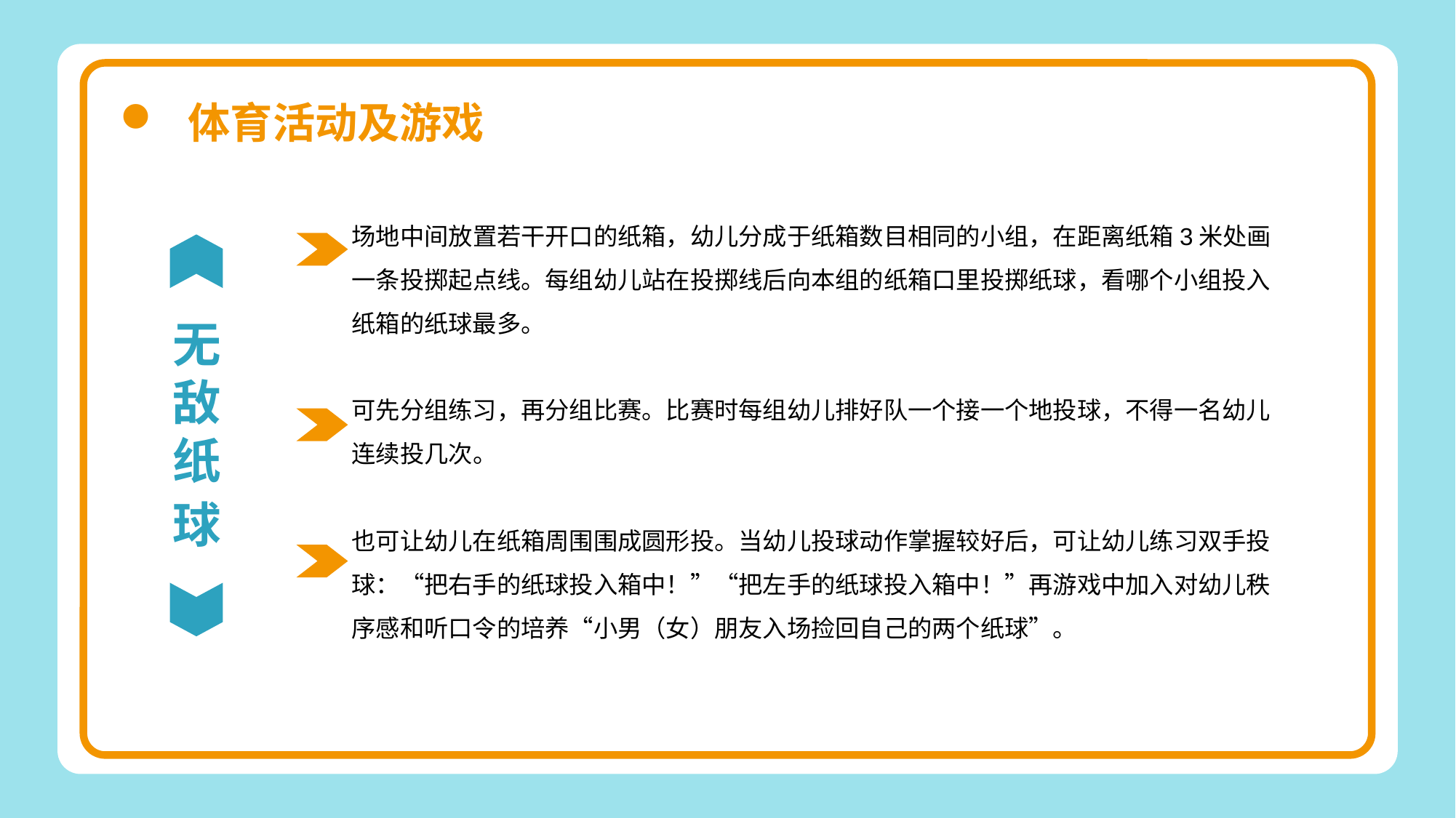

场地中间放置若干开口的纸箱，幼儿分成于纸箱数目相同的小组，在距离纸箱3米处画一条投掷起点线。每组幼儿站在投掷线后向本组的纸箱口里投掷纸球，看哪个小组投入纸箱的纸球最多。

可先分组练习，再分组比赛。比赛时每组幼儿排好队一个接一个地投球，不得一名幼儿连续投几次。

也可让幼儿在纸箱周围围成圆形投。当幼儿投球动作掌握较好后，可让幼儿练习双手投球：“把右手的纸球投入箱中！”“把左手的纸球投入箱中！”再游戏中加入对幼儿秩序感和听口令的培养“小男（女）朋友入场捡回自己的两个纸球”。

无敌纸球